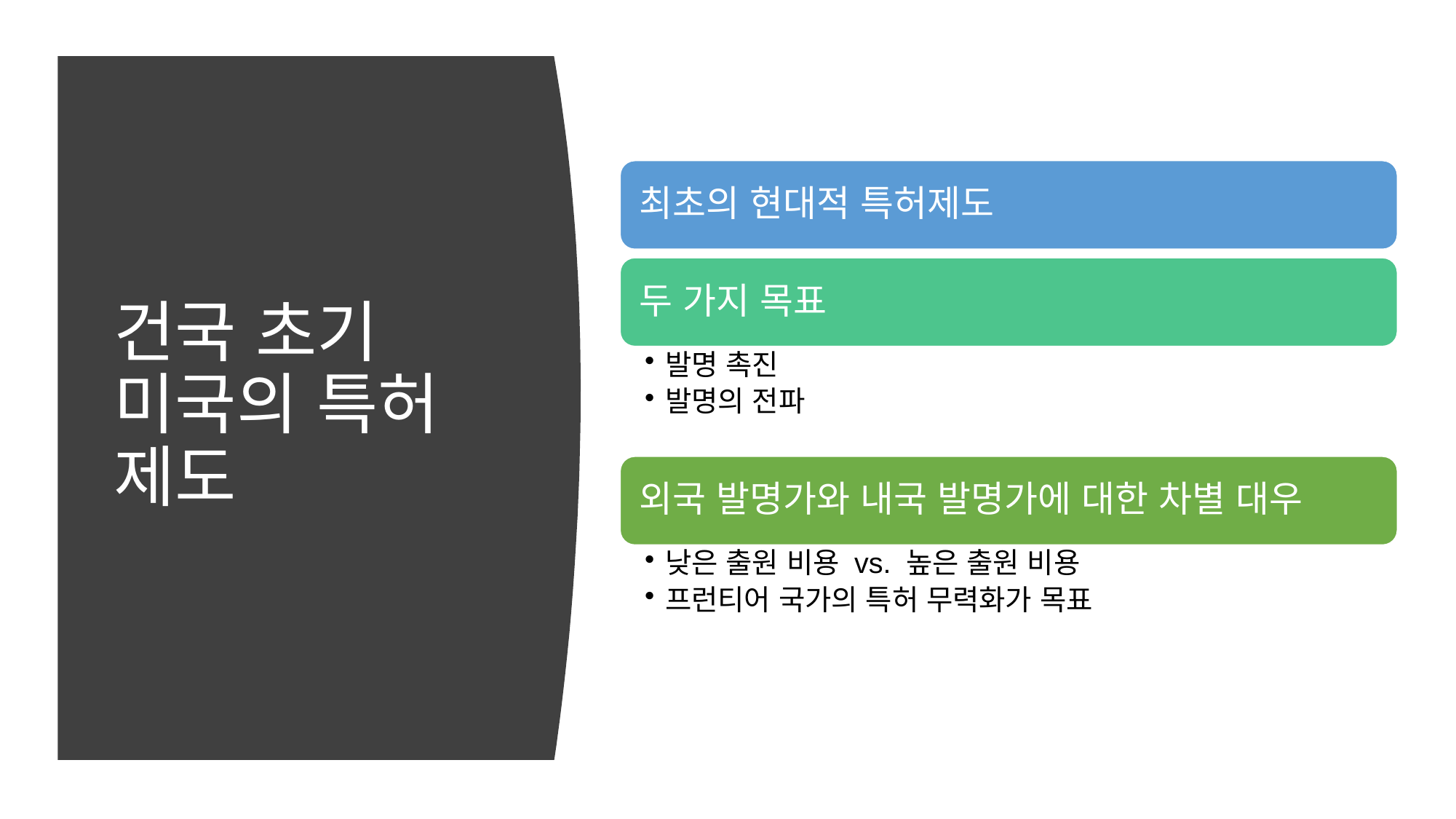

최초의 현대적 특허제도
두 가지 목표
발명 촉진
발명의 전파
외국 발명가와 내국 발명가에 대한 차별 대우
낮은 출원 비용 vs. 높은 출원 비용
프런티어 국가의 특허 무력화가 목표

# 건국 초기 미국의 특허 제도